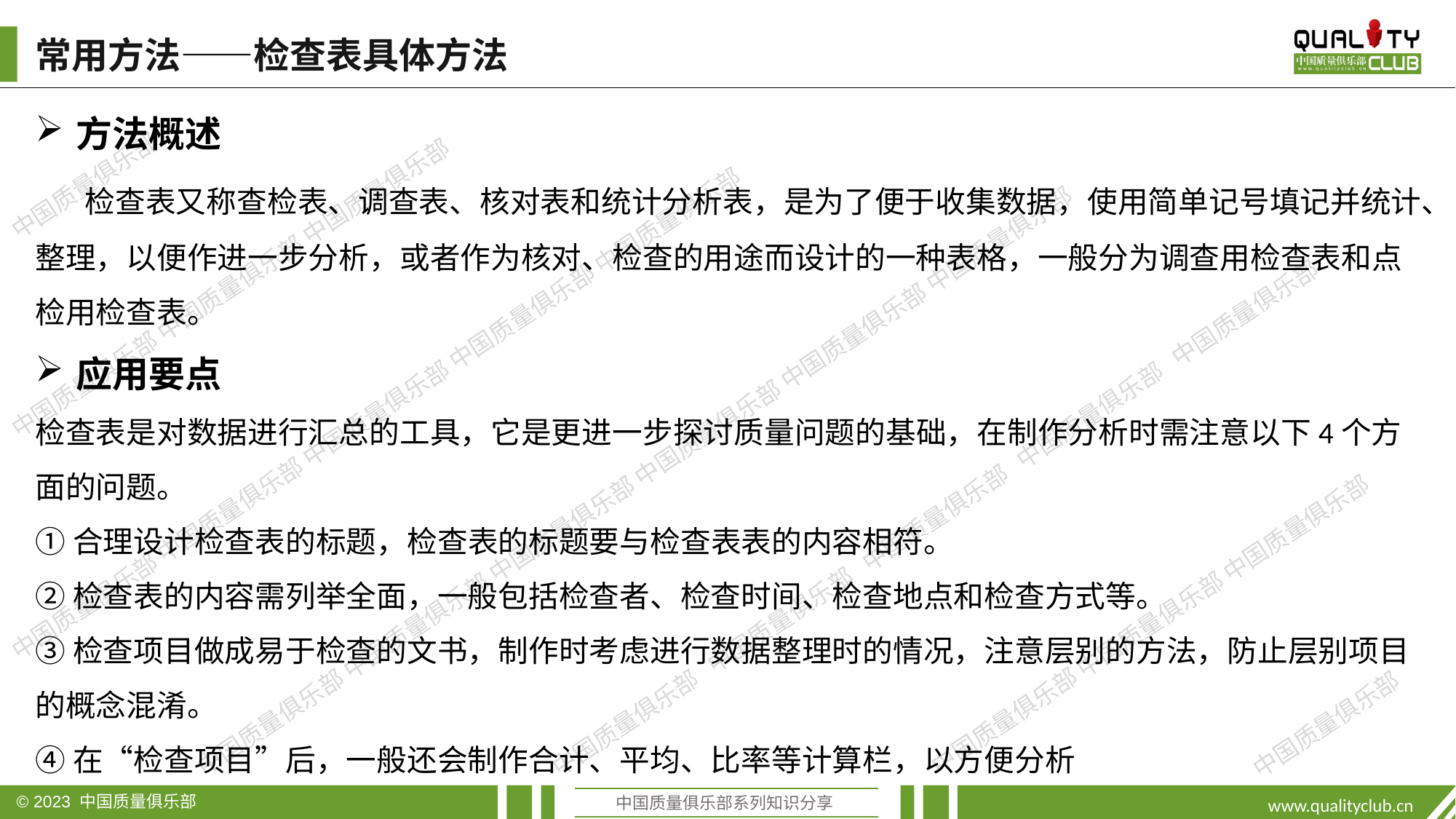

常用方法——检查表具体方法

方法概述
     检查表又称查检表、调查表、核对表和统计分析表，是为了便于收集数据，使用简单记号填记并统计、整理，以便作进一步分析，或者作为核对、检查的用途而设计的一种表格，一般分为调查用检查表和点检用检查表。
应用要点
检查表是对数据进行汇总的工具，它是更进一步探讨质量问题的基础，在制作分析时需注意以下4个方面的问题。
①合理设计检查表的标题，检查表的标题要与检查表表的内容相符。
②检查表的内容需列举全面，一般包括检查者、检查时间、检查地点和检查方式等。
③检查项目做成易于检查的文书，制作时考虑进行数据整理时的情况，注意层别的方法，防止层别项目的概念混淆。
④在“检查项目”后，一般还会制作合计、平均、比率等计算栏，以方便分析